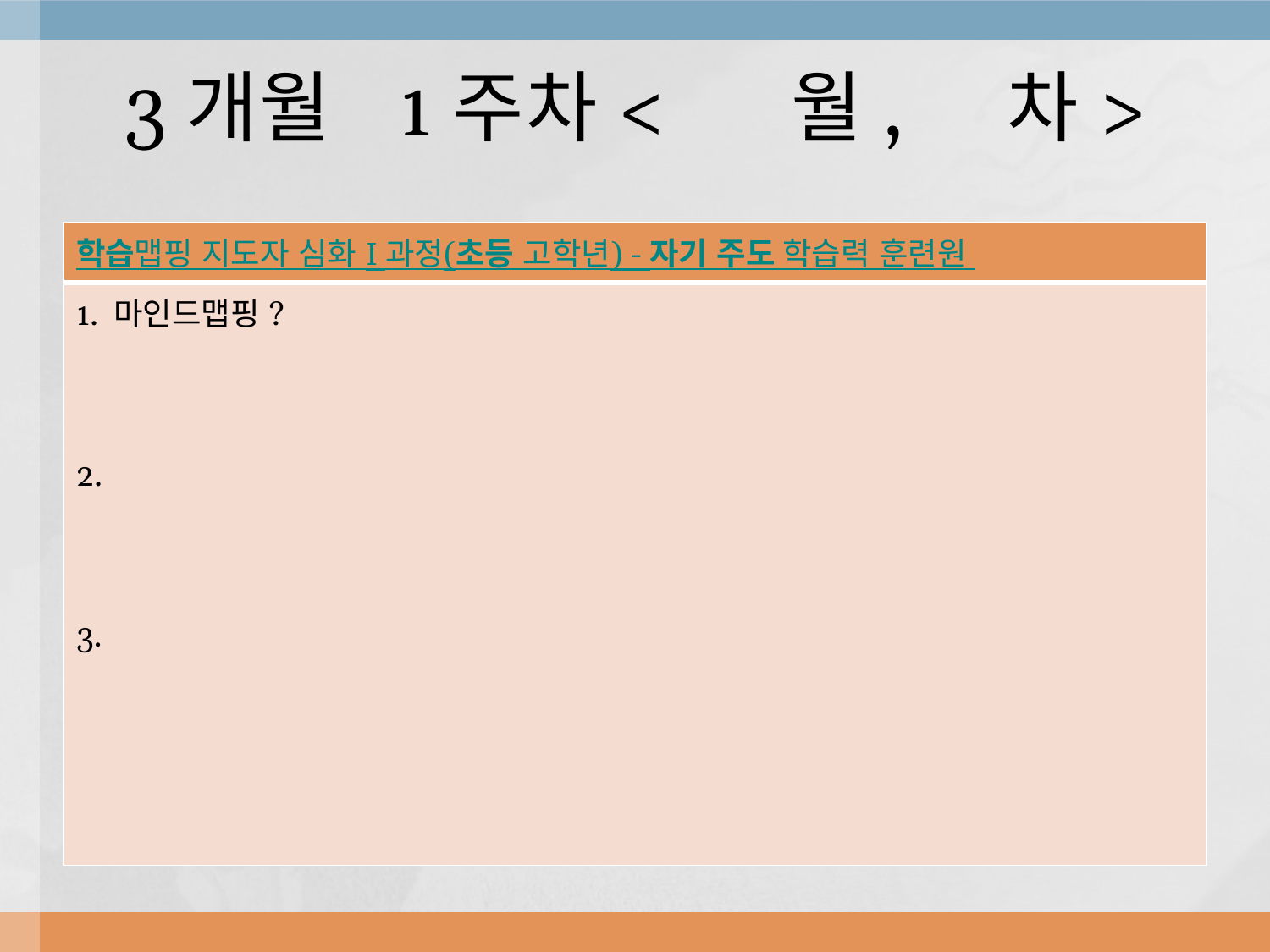

# 3개월  1주차<     월,    차>
| 학습맵핑 지도자 심화 I 과정(초등 고학년) - 자기 주도 학습력 훈련원 |
| --- |
| 1. 마인드맵핑? 2. 3. |